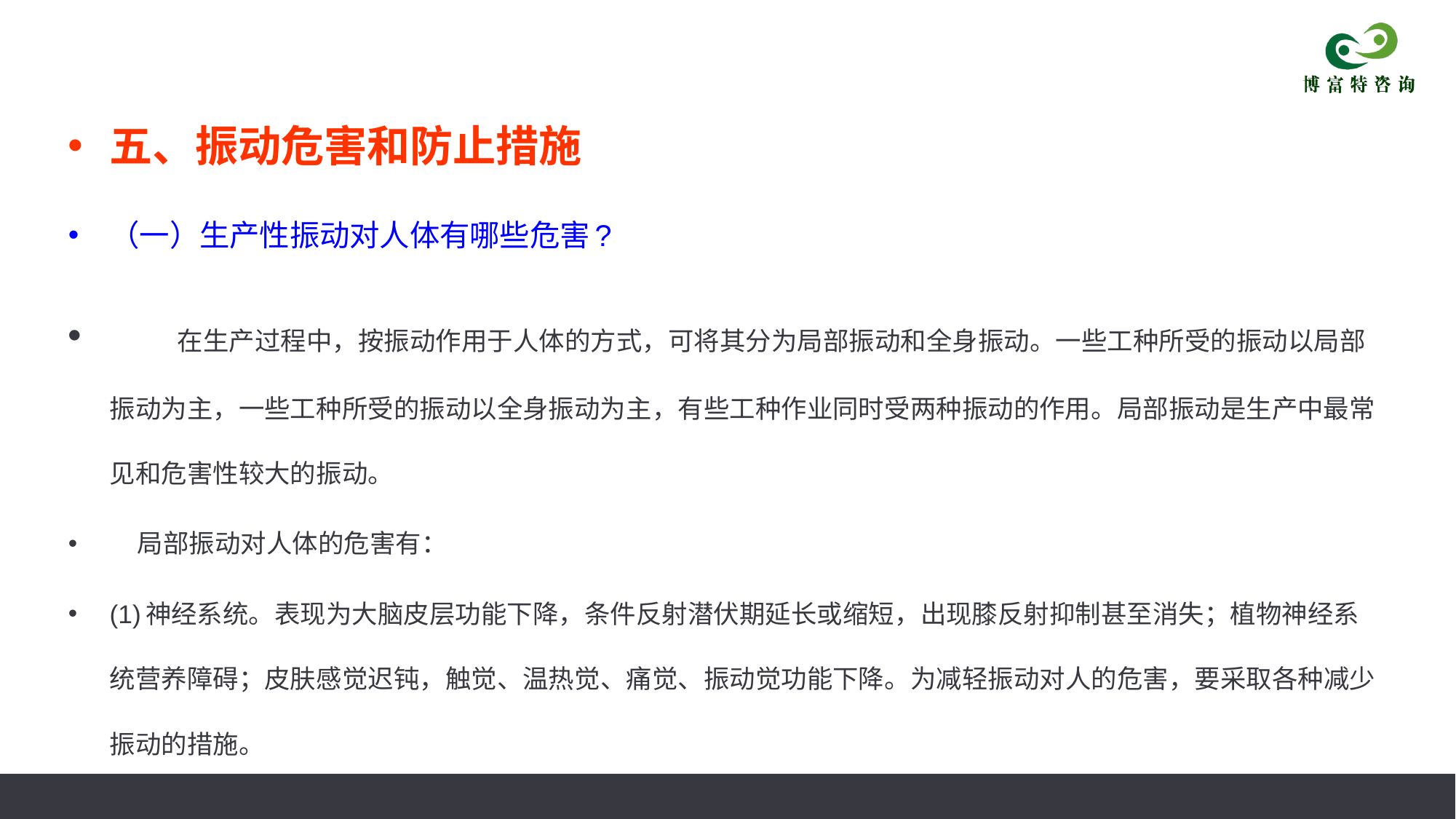

五、振动危害和防止措施
（一）生产性振动对人体有哪些危害?
       在生产过程中，按振动作用于人体的方式，可将其分为局部振动和全身振动。一些工种所受的振动以局部振动为主，一些工种所受的振动以全身振动为主，有些工种作业同时受两种振动的作用。局部振动是生产中最常见和危害性较大的振动。
    局部振动对人体的危害有：
(1)神经系统。表现为大脑皮层功能下降，条件反射潜伏期延长或缩短，出现膝反射抑制甚至消失；植物神经系统营养障碍；皮肤感觉迟钝，触觉、温热觉、痛觉、振动觉功能下降。为减轻振动对人的危害，要采取各种减少振动的措施。